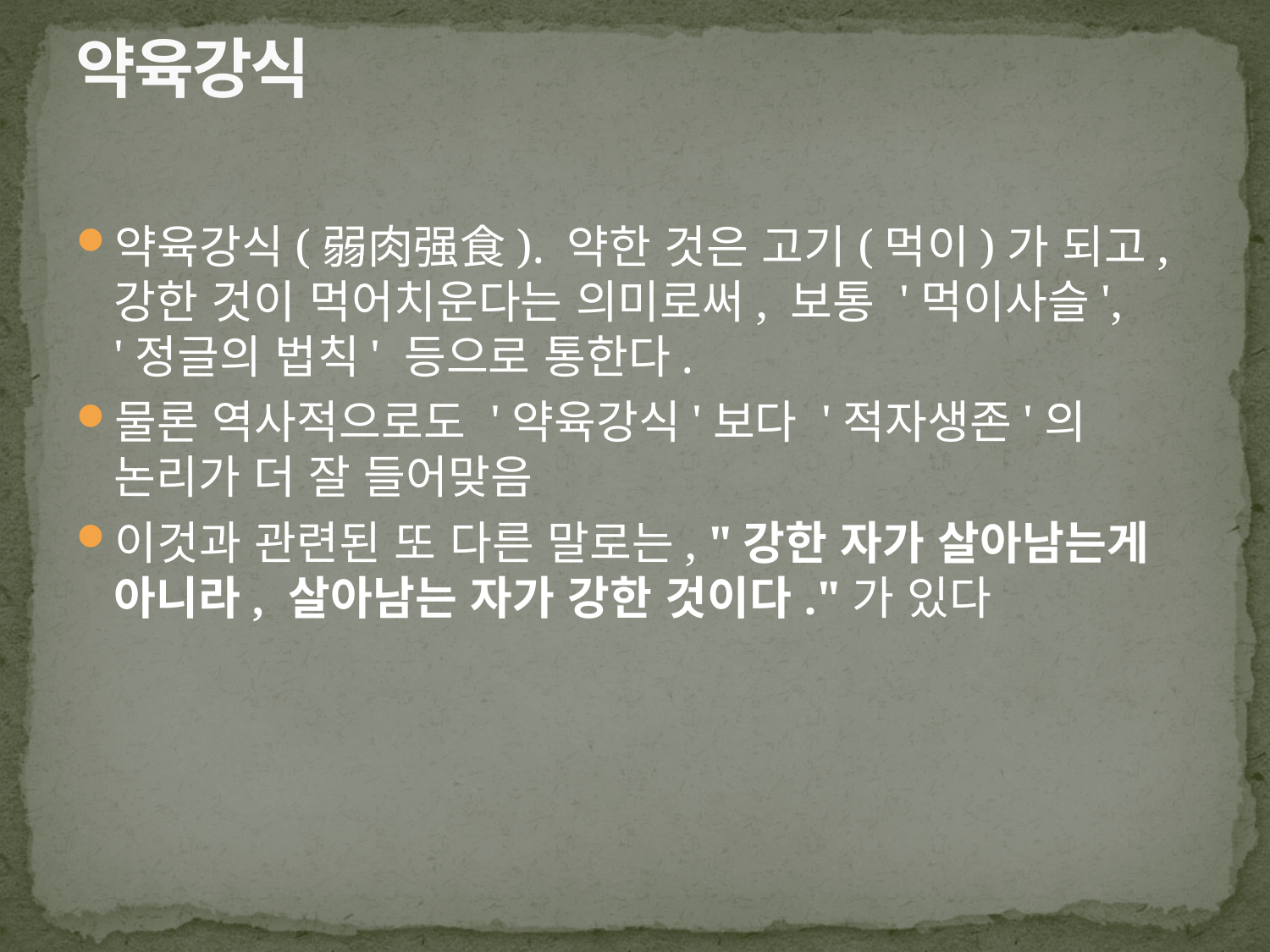

# 약육강식
약육강식(弱肉强食). 약한 것은 고기(먹이)가 되고, 강한 것이 먹어치운다는 의미로써, 보통 '먹이사슬', '정글의 법칙' 등으로 통한다.
물론 역사적으로도 '약육강식'보다 '적자생존'의 논리가 더 잘 들어맞음
이것과 관련된 또 다른 말로는, "강한 자가 살아남는게 아니라, 살아남는 자가 강한 것이다."가 있다